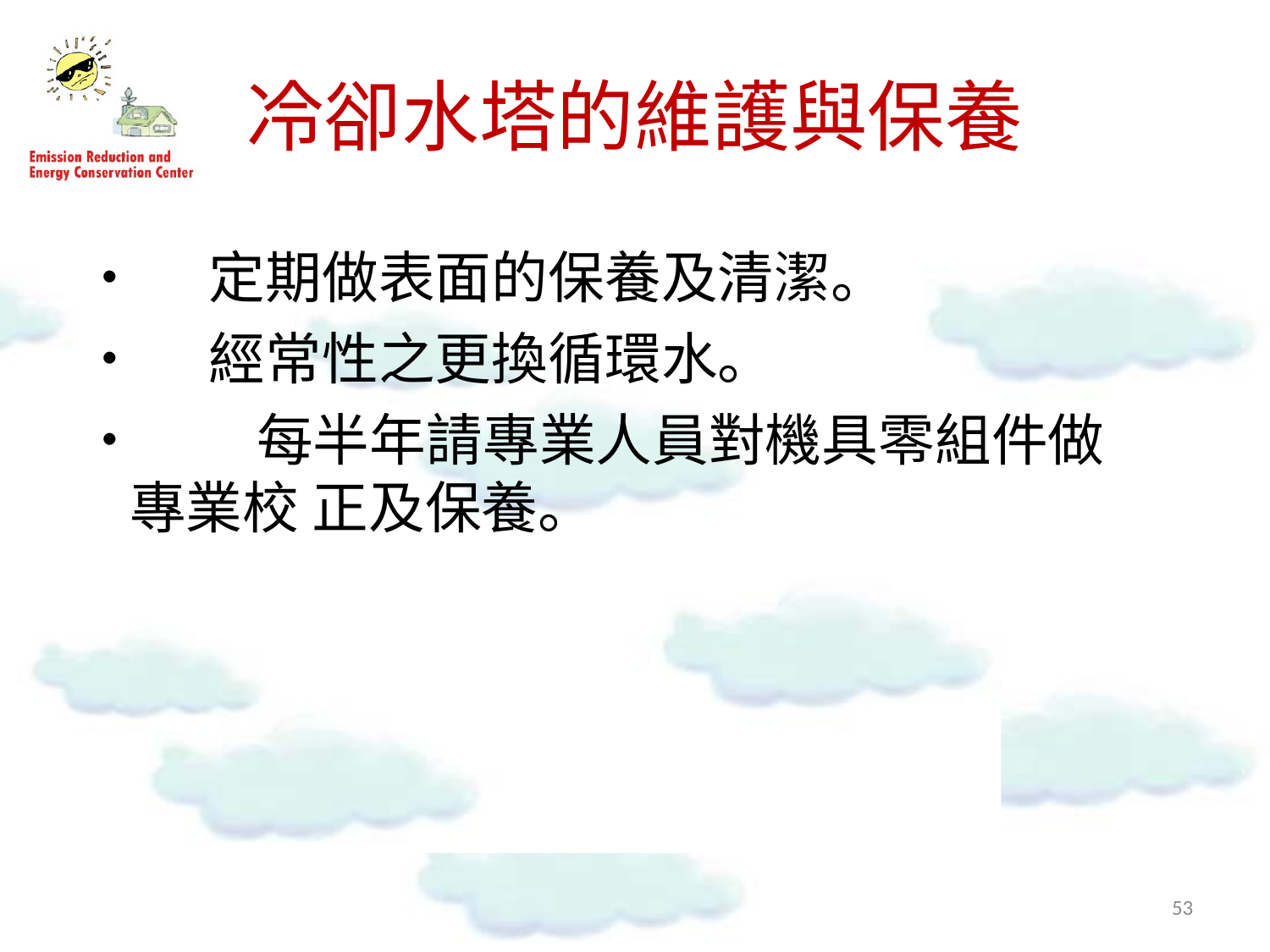

# 冷卻水塔的維護與保養
•	定期做表面的保養及清潔。
•	經常性之更換循環水。
•	每半年請專業人員對機具零組件做專業校 正及保養。
53